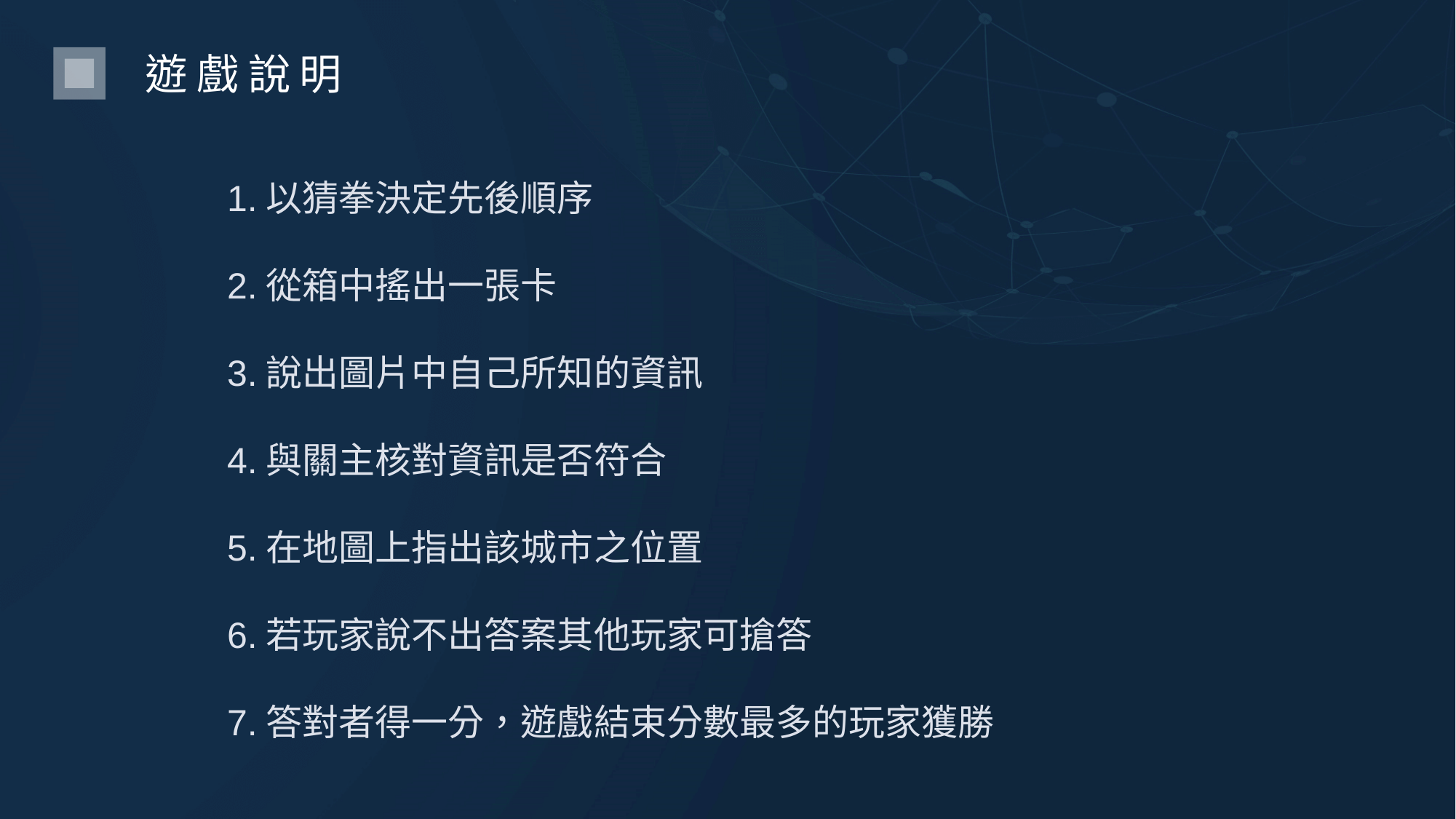

遊戲說明

1.以猜拳決定先後順序

2.從箱中搖出一張卡

3.說出圖片中自己所知的資訊

4.與關主核對資訊是否符合

5.在地圖上指出該城市之位置

6.若玩家說不出答案其他玩家可搶答

7.答對者得一分，遊戲結束分數最多的玩家獲勝